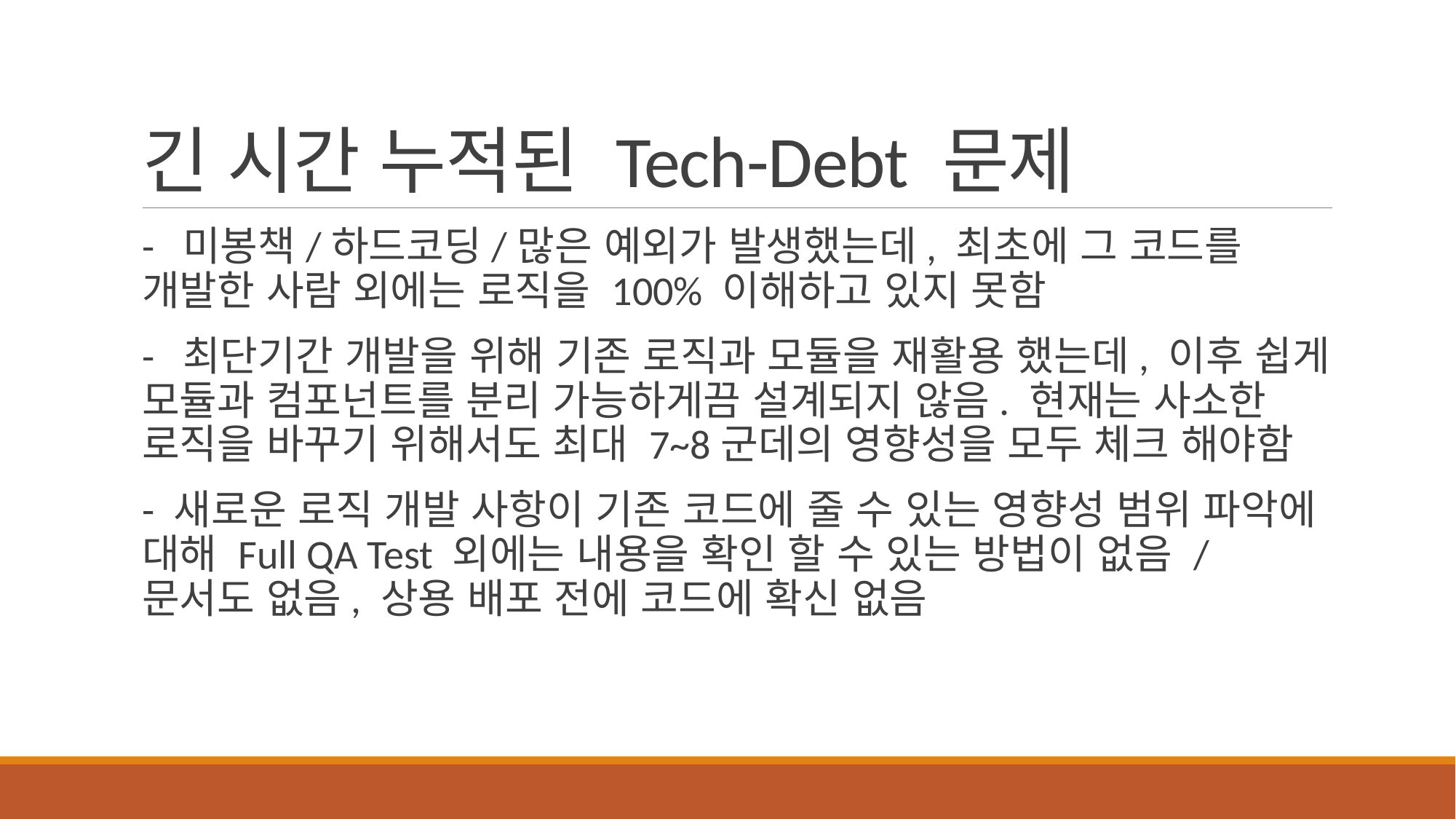

# 긴 시간 누적된 Tech-Debt 문제
-  미봉책/하드코딩/많은 예외가 발생했는데, 최초에 그 코드를 개발한 사람 외에는 로직을 100% 이해하고 있지 못함
-  최단기간 개발을 위해 기존 로직과 모듈을 재활용 했는데, 이후 쉽게 모듈과 컴포넌트를 분리 가능하게끔 설계되지 않음. 현재는 사소한 로직을 바꾸기 위해서도 최대 7~8군데의 영향성을 모두 체크 해야함
- 새로운 로직 개발 사항이 기존 코드에 줄 수 있는 영향성 범위 파악에 대해 Full QA Test 외에는 내용을 확인 할 수 있는 방법이 없음 / 문서도 없음, 상용 배포 전에 코드에 확신 없음